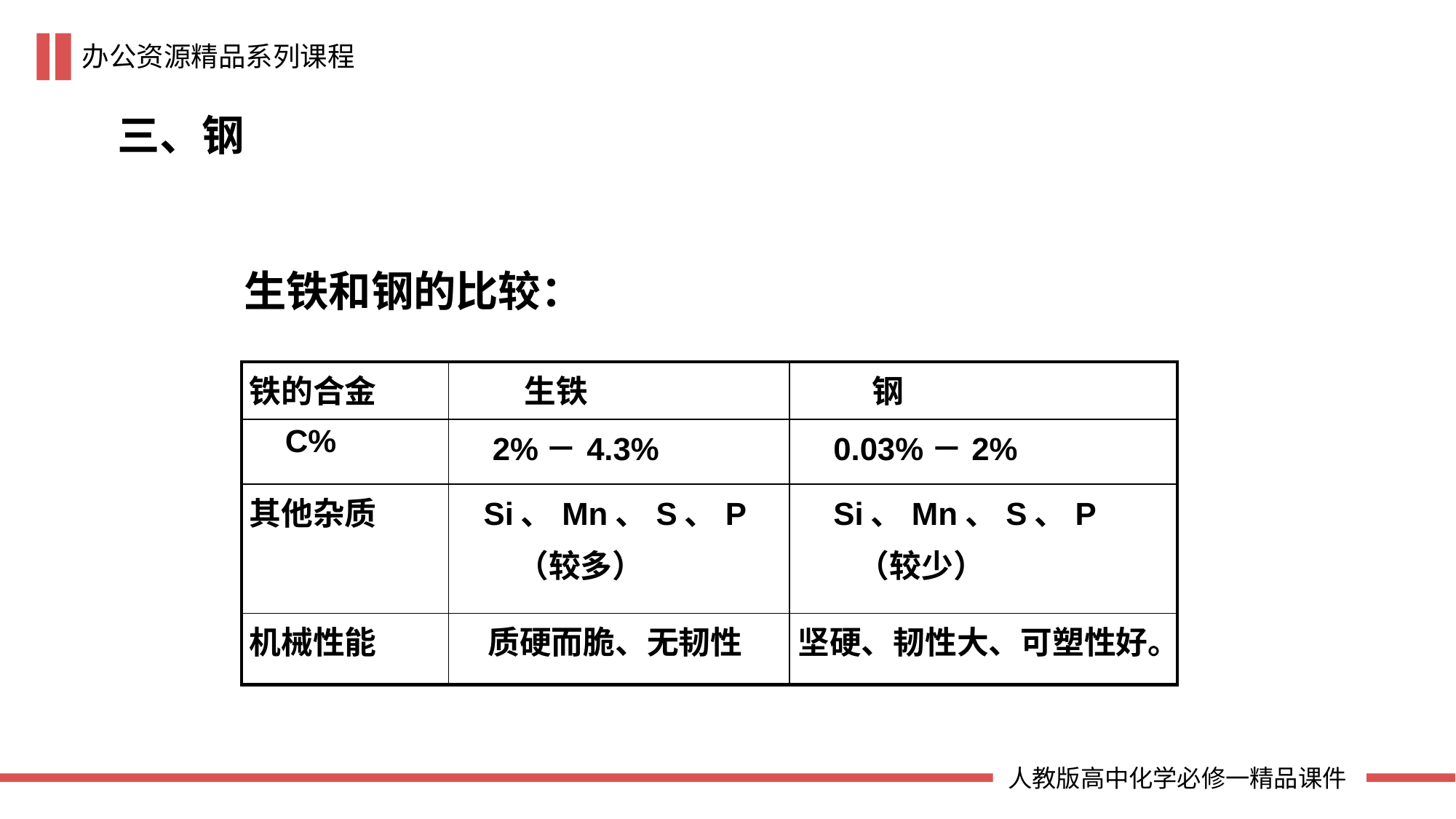

三、钢
生铁和钢的比较：
| 铁的合金 | 生铁 | 钢 |
| --- | --- | --- |
| C% | 2%－4.3% | 0.03%－2% |
| 其他杂质 | Si、Mn、S、P （较多） | Si、Mn、S、P （较少） |
| 机械性能 | 质硬而脆、无韧性 | 坚硬、韧性大、可塑性好。 |